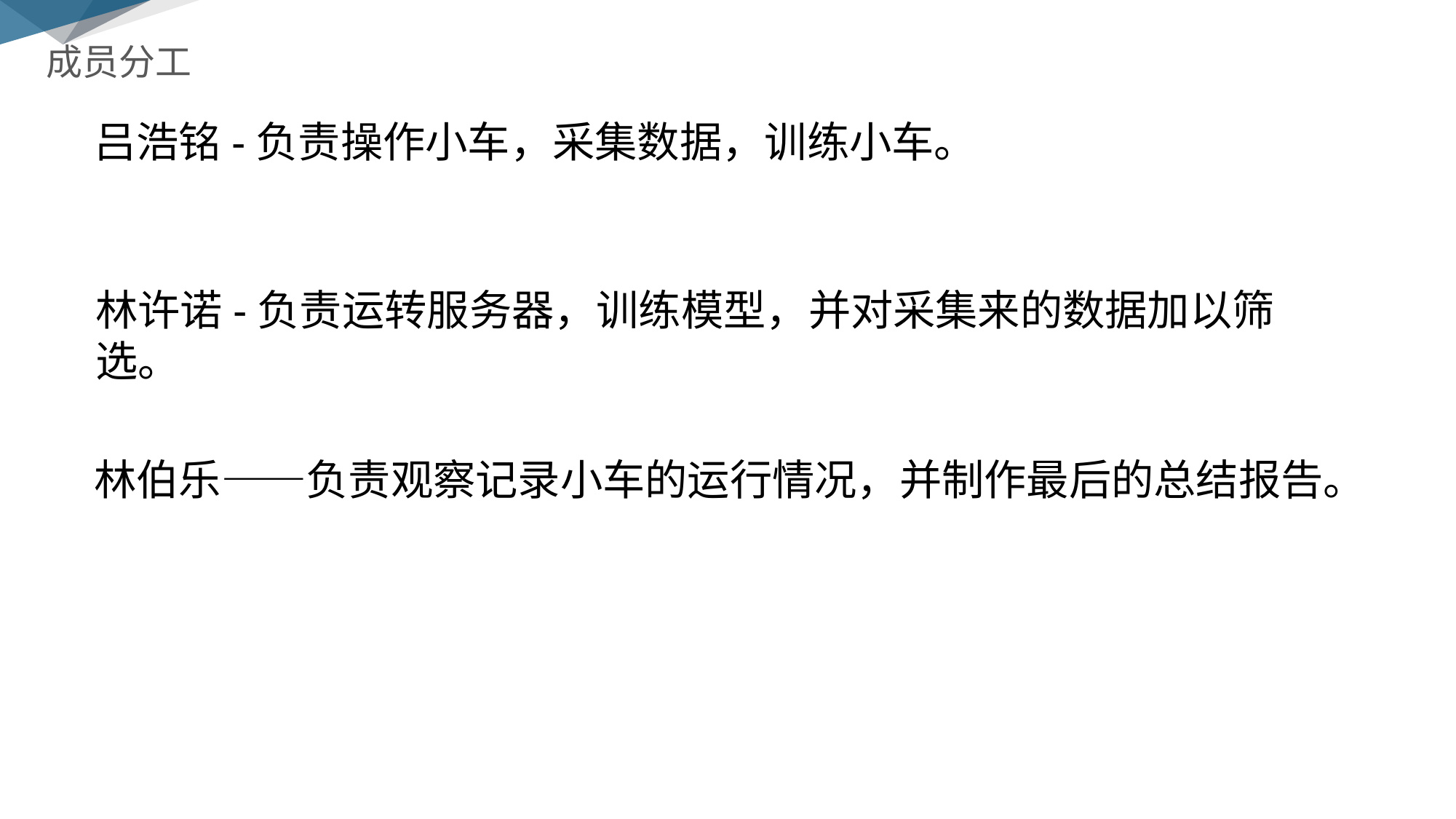

成员分工
吕浩铭-负责操作小车，采集数据，训练小车。
林许诺-负责运转服务器，训练模型，并对采集来的数据加以筛选。
林伯乐——负责观察记录小车的运行情况，并制作最后的总结报告。